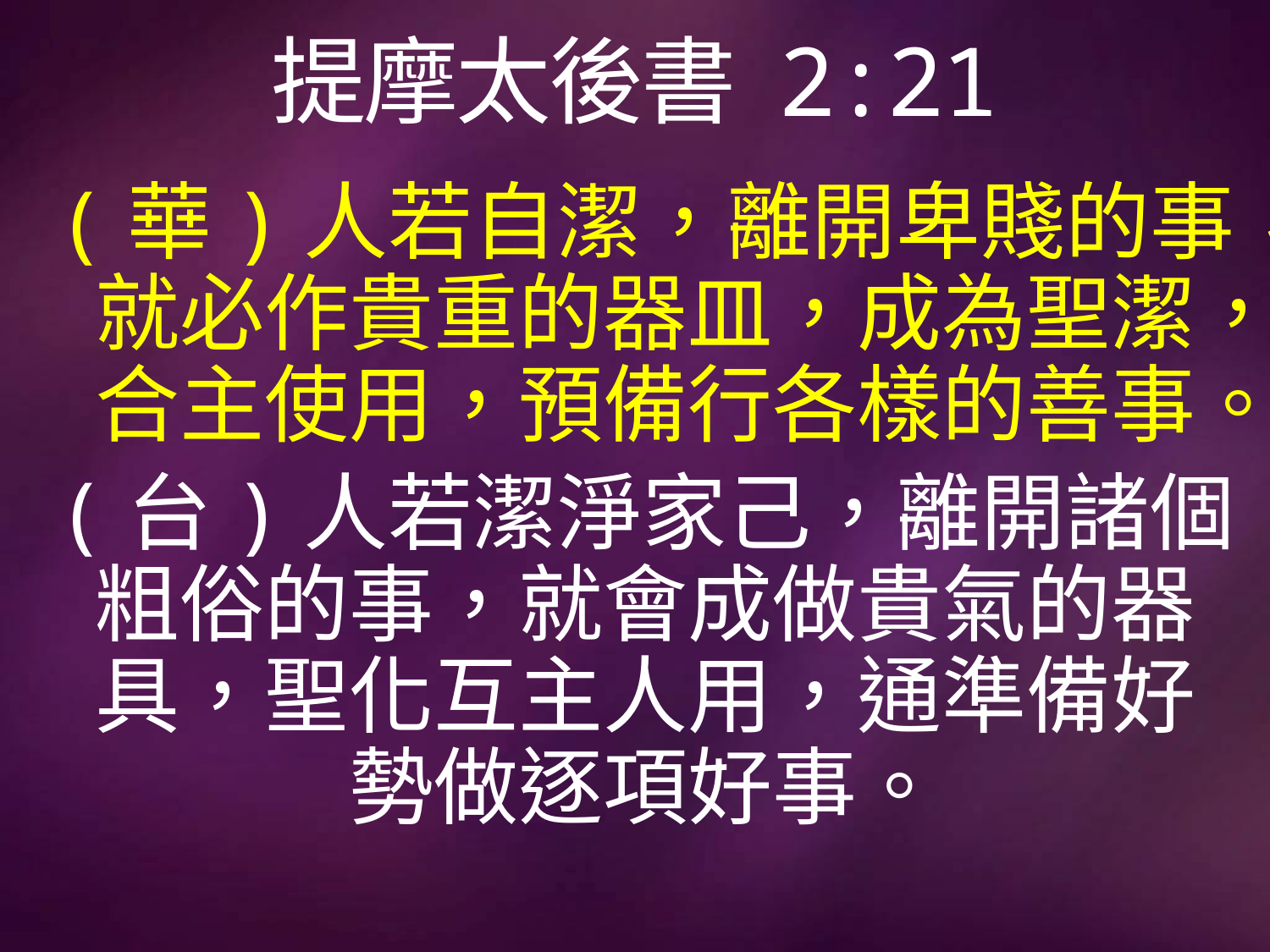

# 提摩太後書 2:21
(華)人若自潔，離開卑賤的事，就必作貴重的器皿，成為聖潔，合主使用，預備行各樣的善事。
(台)人若潔淨家己，離開諸個粗俗的事，就會成做貴氣的器具，聖化互主人用，通準備好勢做逐項好事。